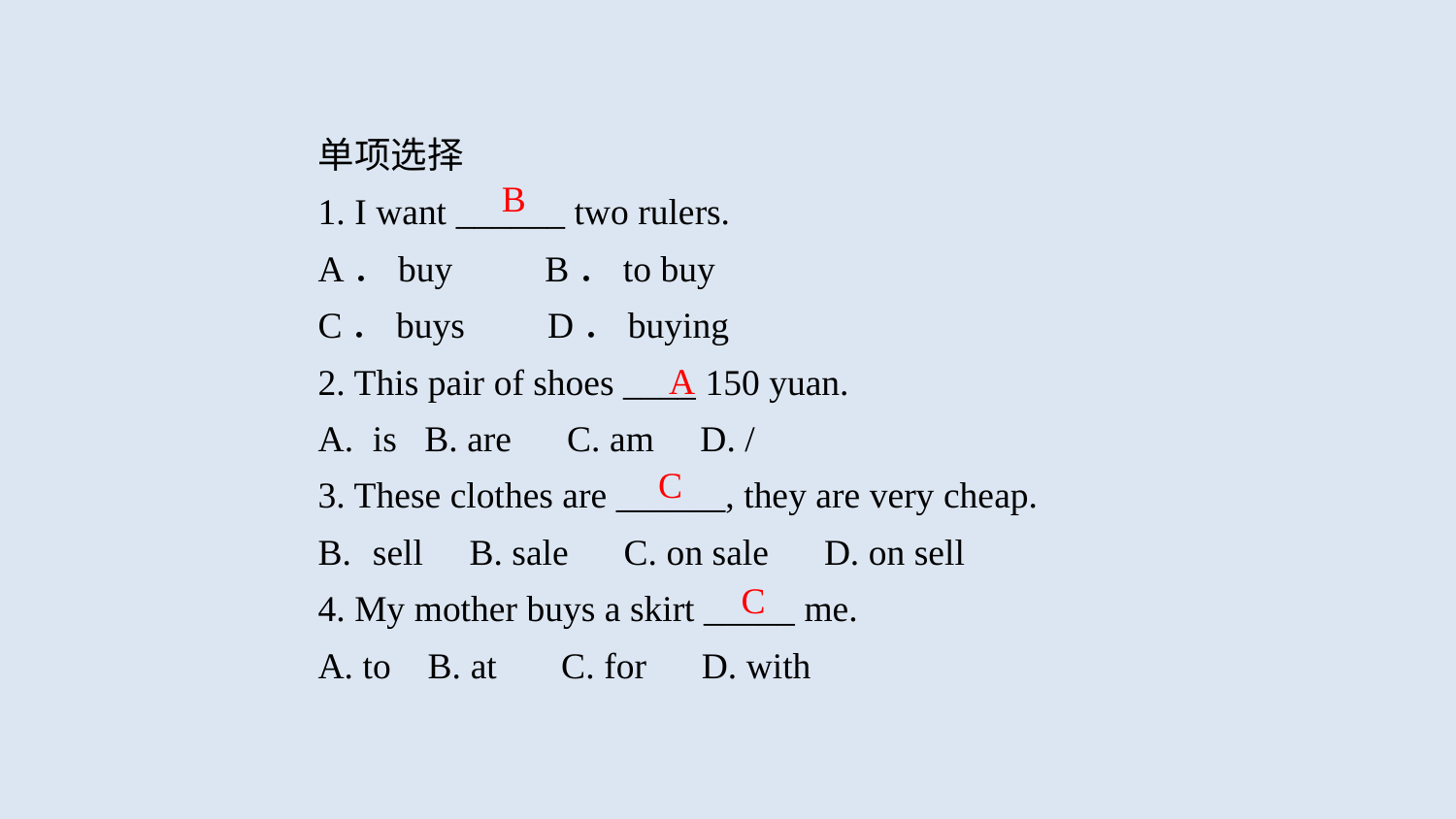

单项选择
1. I want ______ two rulers.
A．buy          B．to buy
C．buys         D．buying
2. This pair of shoes ____ 150 yuan.
is   B. are      C. am     D. /
3. These clothes are ______, they are very cheap.
sell     B. sale      C. on sale      D. on sell
4. My mother buys a skirt _____ me.
A. to    B. at       C. for      D. with
B
A
C
C